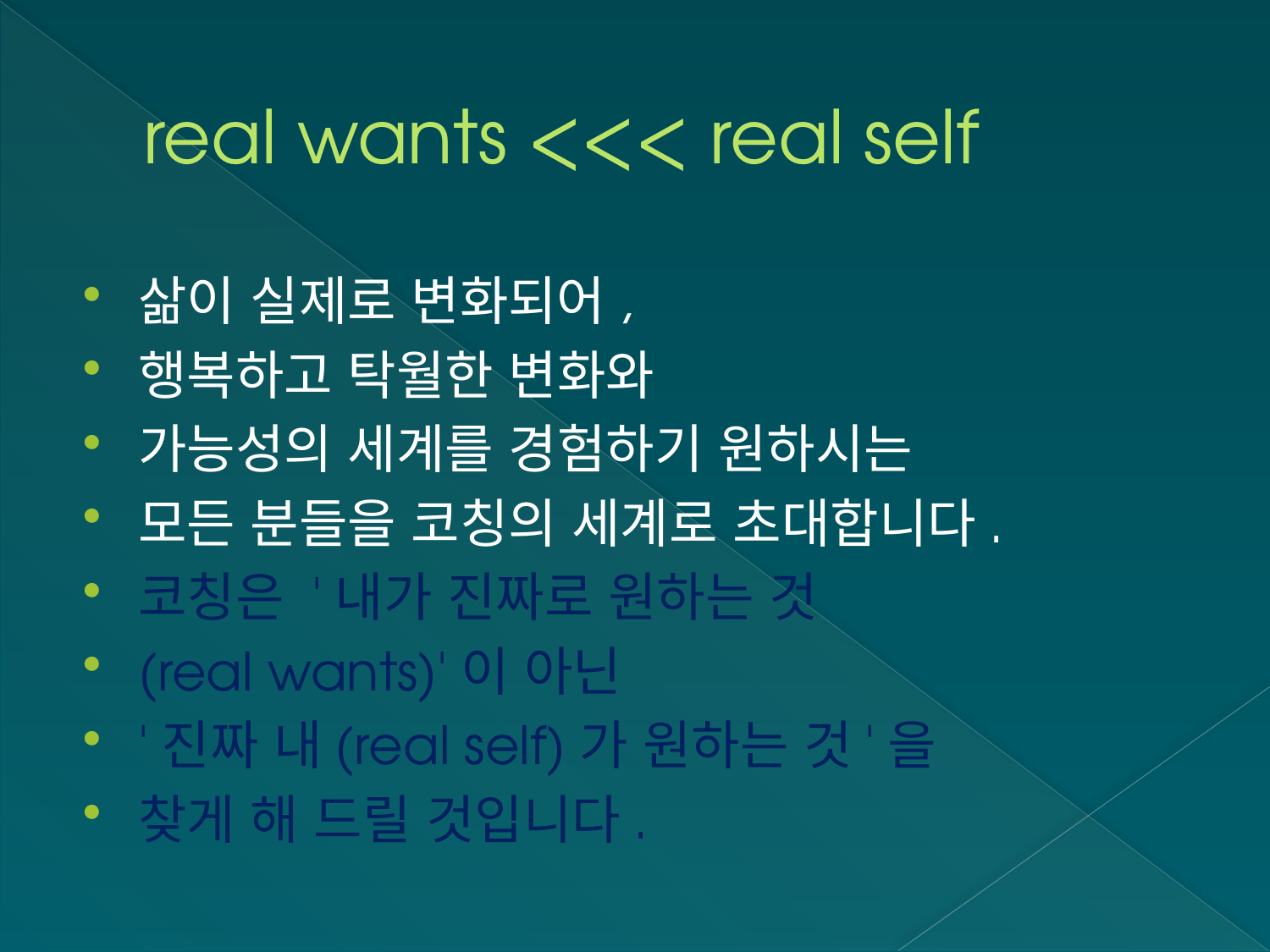

# real wants <<< real self
삶이 실제로 변화되어,
행복하고 탁월한 변화와
가능성의 세계를 경험하기 원하시는
모든 분들을 코칭의 세계로 초대합니다.
코칭은 '내가 진짜로 원하는 것
(real wants)'이 아닌
'진짜 내(real self)가 원하는 것'을
찾게 해 드릴 것입니다.